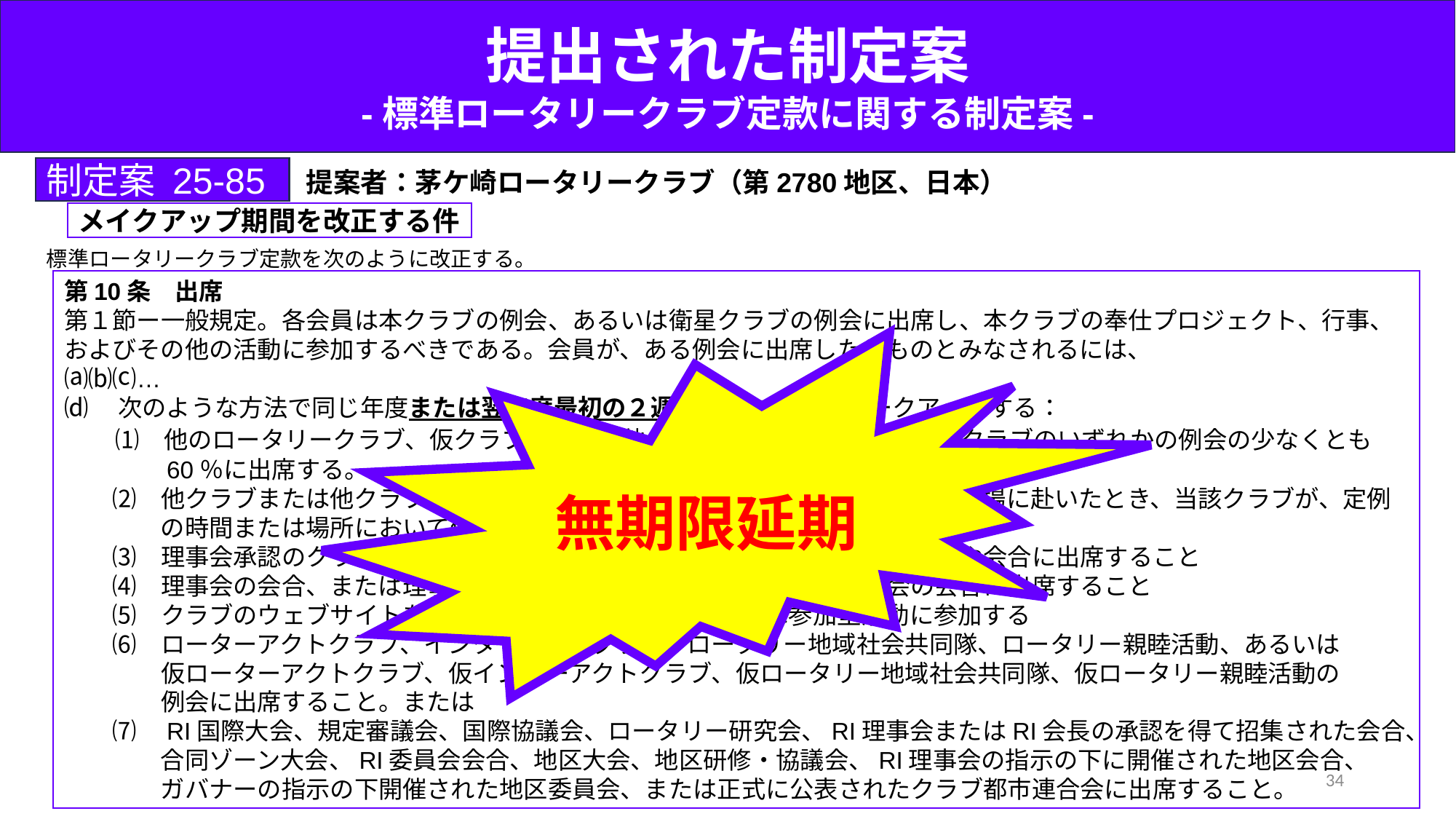

提出された制定案
-標準ロータリークラブ定款に関する制定案-
制定案 25-85
提案者：茅ケ崎ロータリークラブ（第2780地区、日本）
メイクアップ期間を改正する件
標準ロータリークラブ定款を次のように改正する。
第10条　出席
第１節ー一般規定。各会員は本クラブの例会、あるいは衛星クラブの例会に出席し、本クラブの奉仕プロジェクト、行事、
およびその他の活動に参加するべきである。会員が、ある例会に出席したとものとみなされるには、
⒜⒝⒞…
⒟　次のような方法で同じ年度または翌年度最初の２週間以内に欠席をメークアップする：
　　⑴　他のロータリークラブ、仮クラブ、または他のロータリークラブでの衛生クラブのいずれかの例会の少なくとも
　　　　60％に出席する。
　　⑵　他クラブまたは他クラブの衛星クラブの例会に出席の目的をもって定刻に会場に赴いたとき、当該クラブが、定例
　　　　の時間または場所において例会を開いていなかった場合。唱した
　　⑶　理事会承認のクラブの奉仕プロジェクトまたはクラブが提地域社会の行事や会合に出席すること
　　⑷　理事会の会合、または理事会が承認した場合、選任された奉仕委員会の会合に出席すること
　　⑸　クラブのウェブサイトを通じて、オンラインの会合または参加型活動に参加する
　　⑹　ローターアクトクラブ、インターアクトクラブ、ロータリー地域社会共同隊、ロータリー親睦活動、あるいは
　　　　仮ローターアクトクラブ、仮インターアクトクラブ、仮ロータリー地域社会共同隊、仮ロータリー親睦活動の
　　　　例会に出席すること。または
　　⑺　RI国際大会、規定審議会、国際協議会、ロータリー研究会、RI理事会またはRI会長の承認を得て招集された会合、
　　　　合同ゾーン大会、RI委員会会合、地区大会、地区研修・協議会、RI理事会の指示の下に開催された地区会合、
　　　　ガバナーの指示の下開催された地区委員会、または正式に公表されたクラブ都市連合会に出席すること。
無期限延期
34